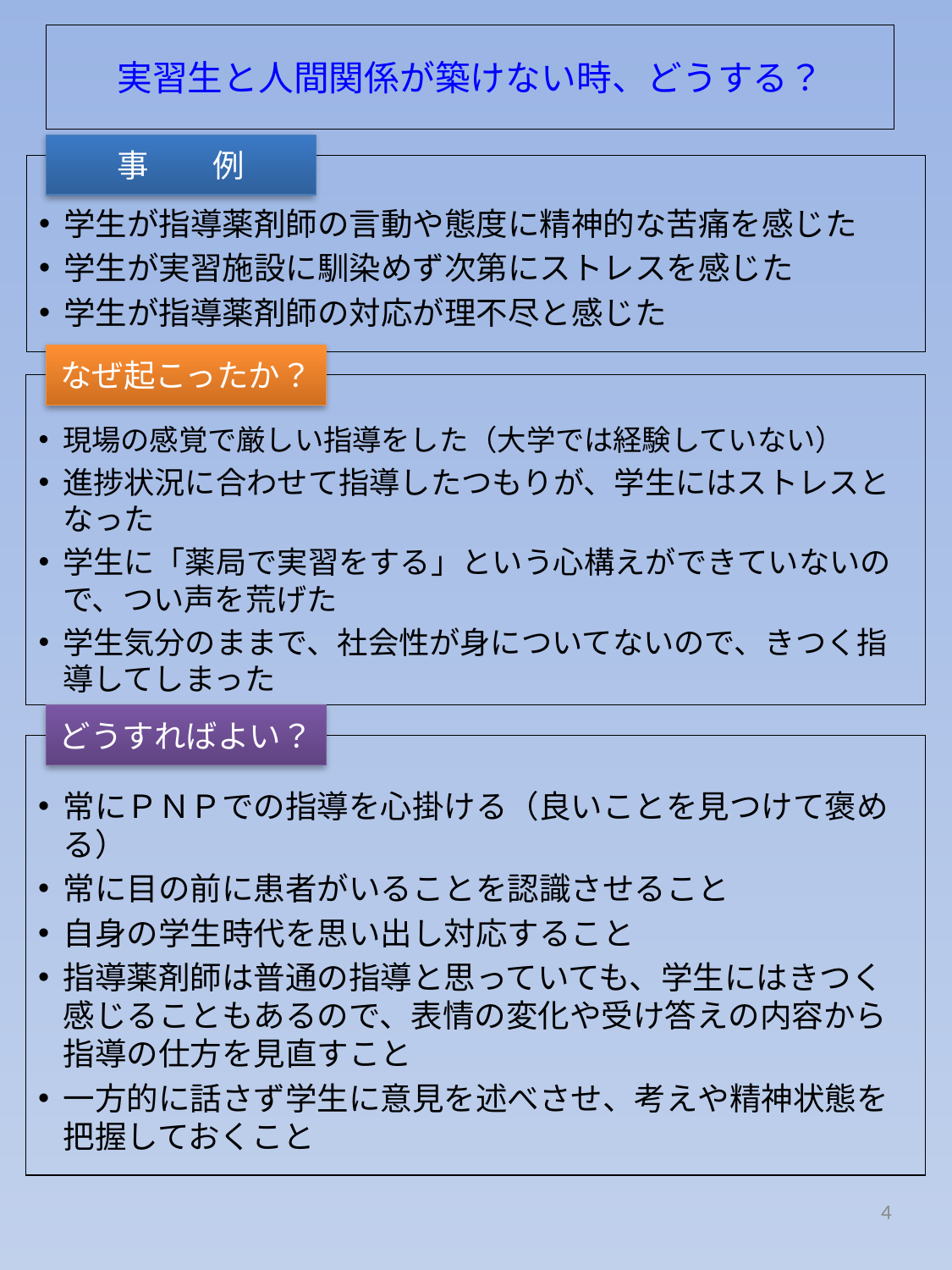

# 実習生と人間関係が築けない時、どうする？
事　　例

学生が指導薬剤師の言動や態度に精神的な苦痛を感じた
学生が実習施設に馴染めず次第にストレスを感じた
学生が指導薬剤師の対応が理不尽と感じた
なぜ起こったか？

現場の感覚で厳しい指導をした（大学では経験していない）
進捗状況に合わせて指導したつもりが、学生にはストレスとなった
学生に「薬局で実習をする」という心構えができていないので、つい声を荒げた
学生気分のままで、社会性が身についてないので、きつく指導してしまった

どうすればよい？

常にＰＮＰでの指導を心掛ける（良いことを見つけて褒める）
常に目の前に患者がいることを認識させること
自身の学生時代を思い出し対応すること
指導薬剤師は普通の指導と思っていても、学生にはきつく感じることもあるので、表情の変化や受け答えの内容から指導の仕方を見直すこと
一方的に話さず学生に意見を述べさせ、考えや精神状態を把握しておくこと

4